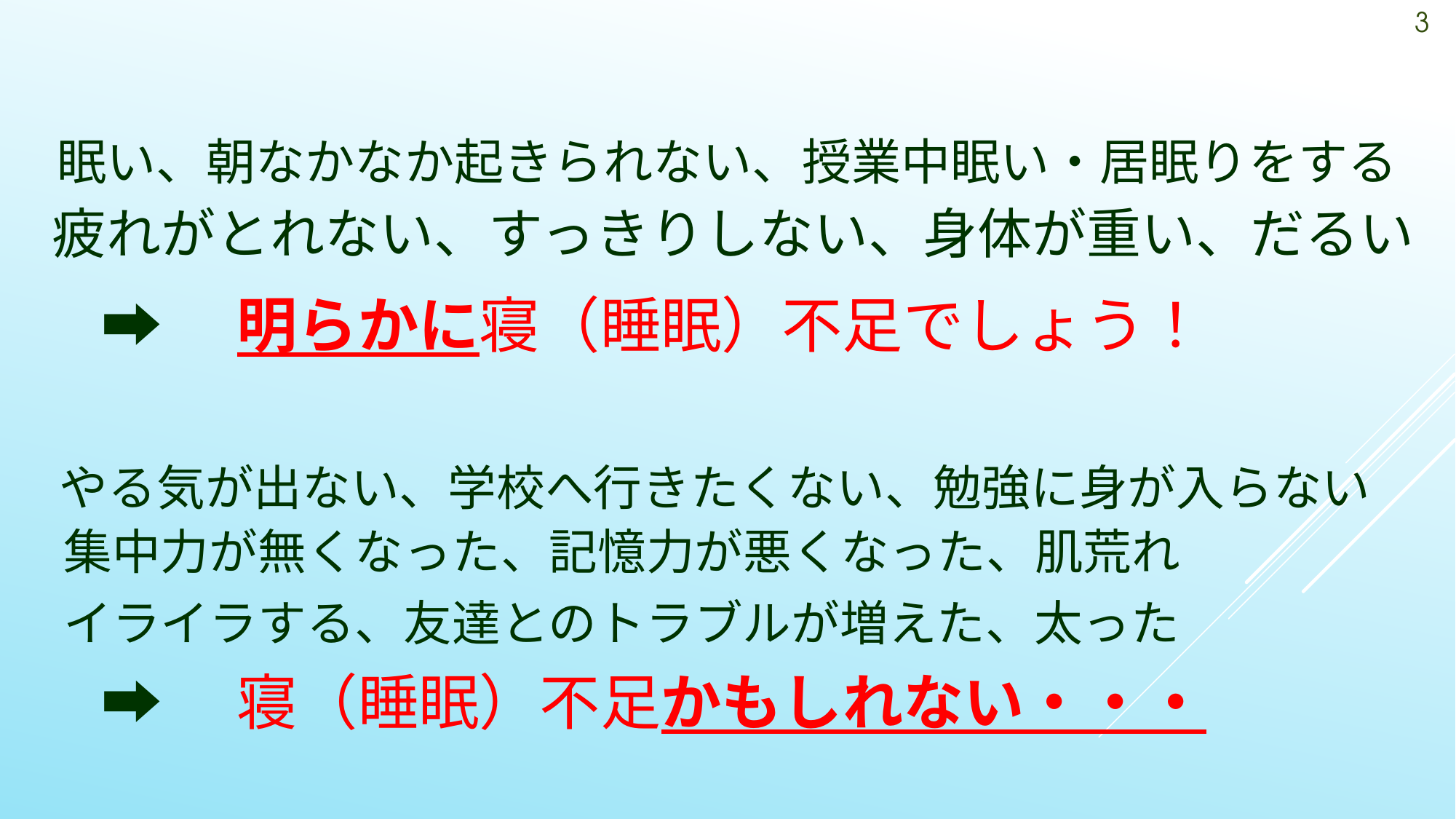

3
眠い、朝なかなか起きられない、授業中眠い・居眠りをする
疲れがとれない、すっきりしない、身体が重い、だるい
➡　明らかに寝（睡眠）不足でしょう！
やる気が出ない、学校へ行きたくない、勉強に身が入らない
集中力が無くなった、記憶力が悪くなった、肌荒れ
イライラする、友達とのトラブルが増えた、太った

➡　寝（睡眠）不足かもしれない・・・